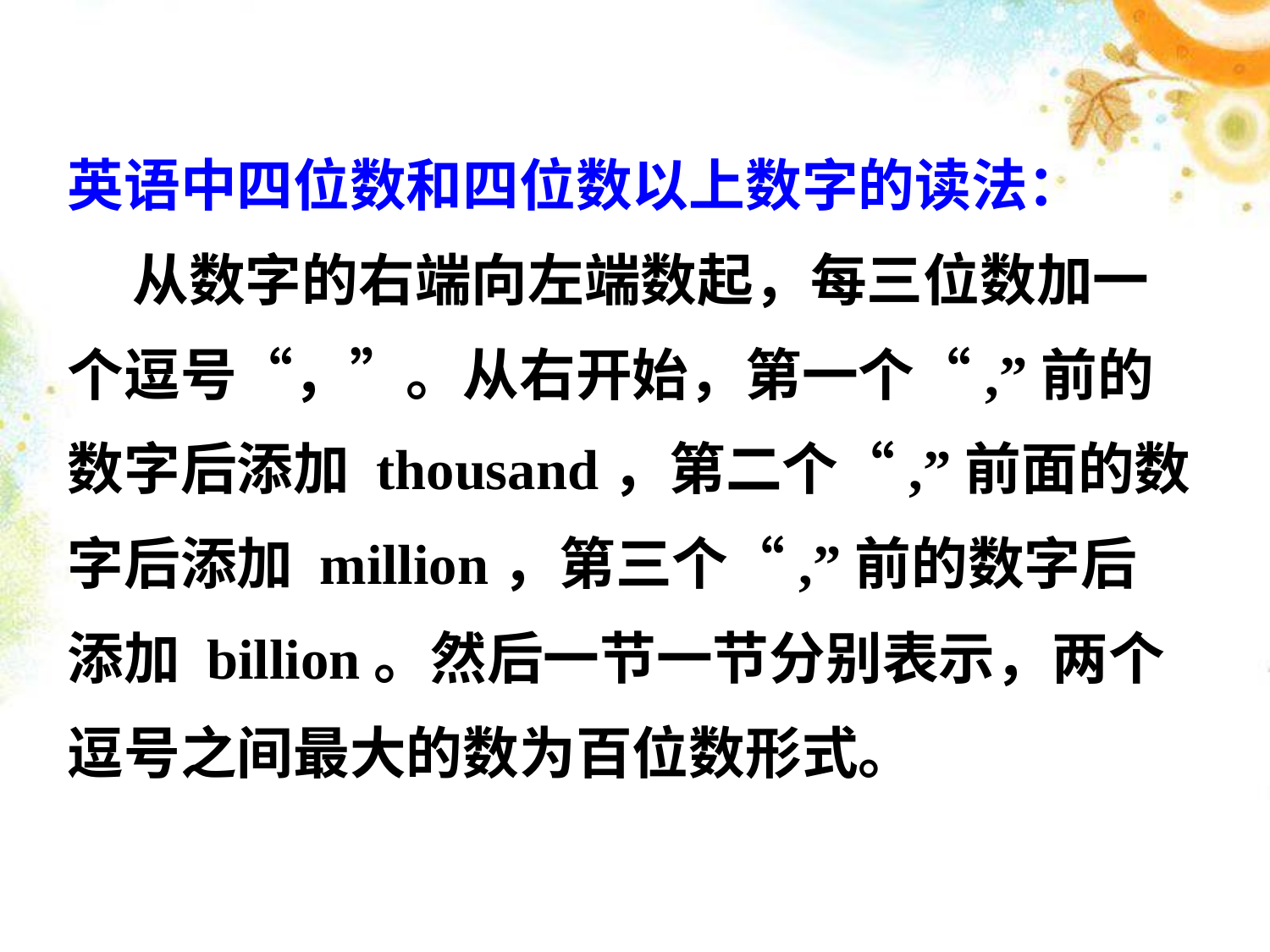

英语中四位数和四位数以上数字的读法：
    从数字的右端向左端数起，每三位数加一个逗号“，”。从右开始，第一个“,”前的数字后添加 thousand，第二个“,”前面的数字后添加 million，第三个“,”前的数字后添加 billion。然后一节一节分别表示，两个逗号之间最大的数为百位数形式。